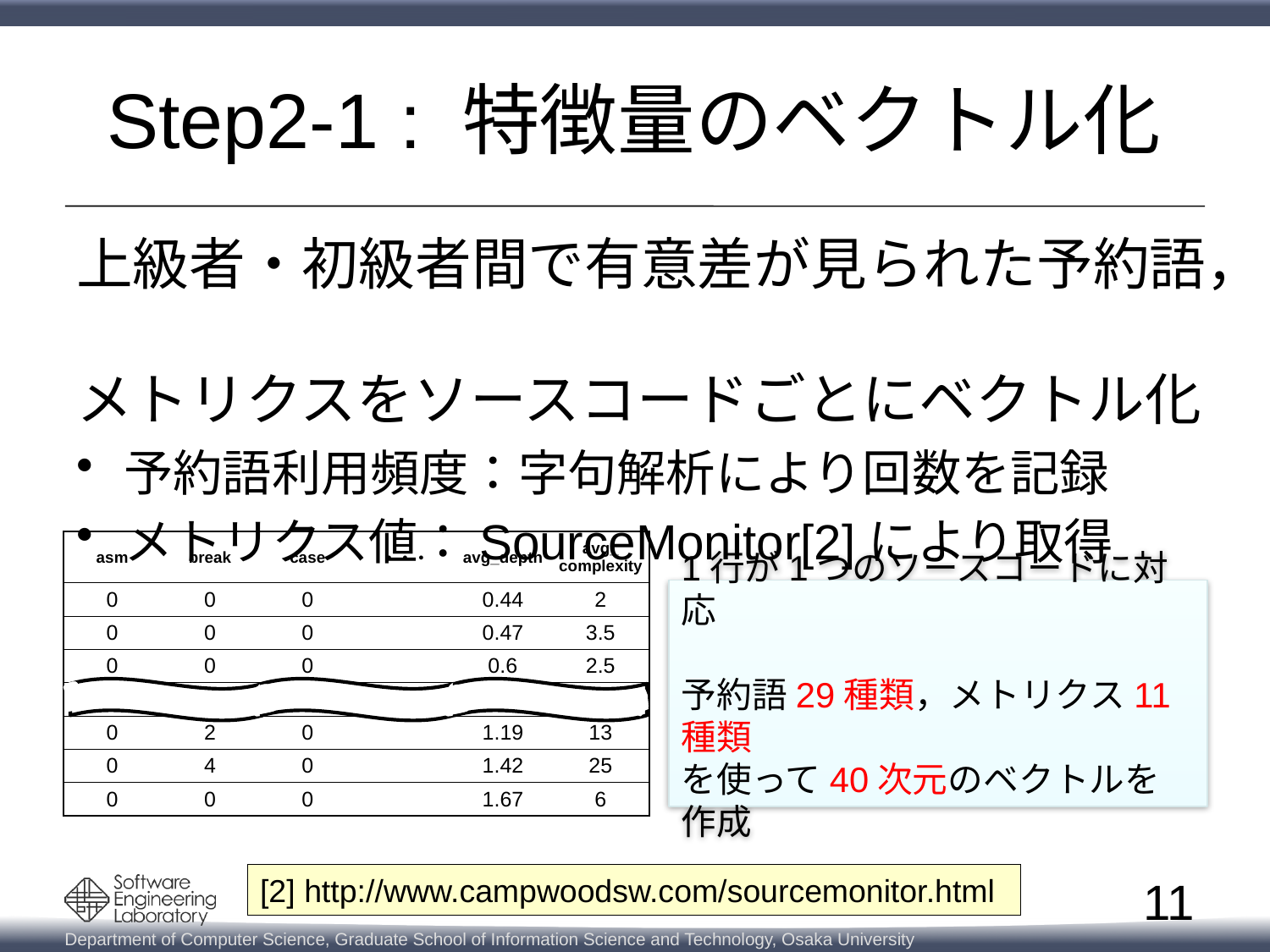

# Step2-1 : 特徴量のベクトル化
上級者・初級者間で有意差が見られた予約語，
メトリクスをソースコードごとにベクトル化
予約語利用頻度：字句解析により回数を記録
メトリクス値：SourceMonitor[2]により取得
| asm | break | case | ・・・ | avg\_depth | avg\_ complexity |
| --- | --- | --- | --- | --- | --- |
| 0 | 0 | 0 |  | 0.44 | 2 |
| 0 | 0 | 0 |  | 0.47 | 3.5 |
| 0 | 0 | 0 |  | 0.6 | 2.5 |
| 0 | 0 | 0 |  | 0.61 | 3 |
| 0 | 2 | 0 |  | 1.19 | 13 |
| 0 | 4 | 0 |  | 1.42 | 25 |
| 0 | 0 | 0 |  | 1.67 | 6 |
1行が1つのソースコードに対応

予約語29種類，メトリクス11種類
を使って40次元のベクトルを作成

[2] http://www.campwoodsw.com/sourcemonitor.html
11